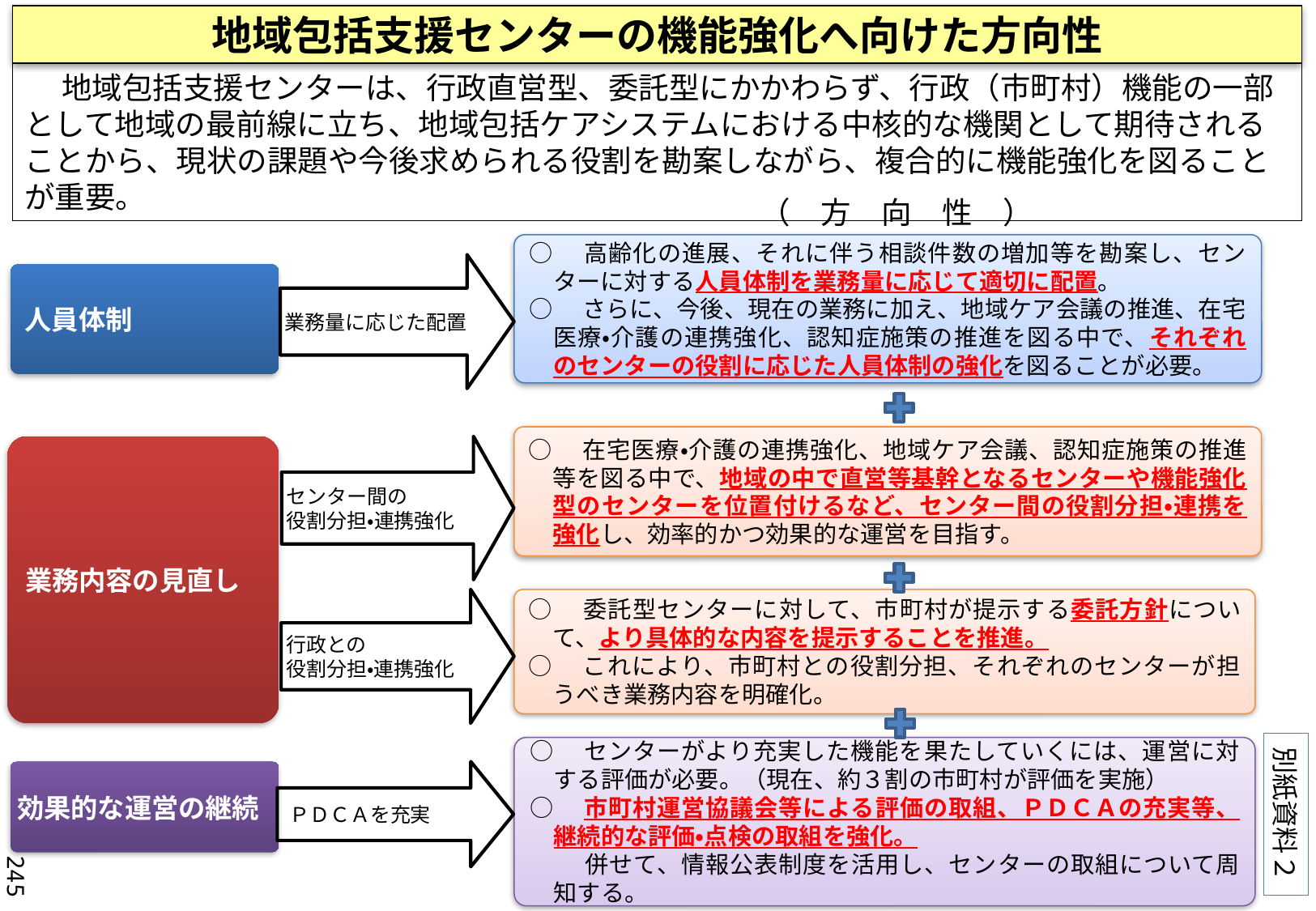

地域包括支援センターの機能強化へ向けた方向性
　 地域包括支援センターは、行政直営型、委託型にかかわらず、行政（市町村）機能の一部として地域の最前線に立ち、地域包括ケアシステムにおける中核的な機関として期待されることから、現状の課題や今後求められる役割を勘案しながら、複合的に機能強化を図ることが重要。
（　方　向　性　）
○　高齢化の進展、それに伴う相談件数の増加等を勘案し、センターに対する人員体制を業務量に応じて適切に配置。
○　さらに、今後、現在の業務に加え、地域ケア会議の推進、在宅医療・介護の連携強化、認知症施策の推進を図る中で、それぞれのセンターの役割に応じた人員体制の強化を図ることが必要。
業務量に応じた配置
人員体制

○　在宅医療・介護の連携強化、地域ケア会議、認知症施策の推進等を図る中で、地域の中で直営等基幹となるセンターや機能強化型のセンターを位置付けるなど、センター間の役割分担・連携を強化し、効率的かつ効果的な運営を目指す。
業務内容の見直し
センター間の
役割分担・連携強化

行政との
役割分担・連携強化
○　委託型センターに対して、市町村が提示する委託方針について、より具体的な内容を提示することを推進。
○　これにより、市町村との役割分担、それぞれのセンターが担うべき業務内容を明確化。

○　センターがより充実した機能を果たしていくには、運営に対する評価が必要。（現在、約３割の市町村が評価を実施）
○　市町村運営協議会等による評価の取組、ＰＤＣＡの充実等、継続的な評価・点検の取組を強化。
        併せて、情報公表制度を活用し、センターの取組について周知する。
効果的な運営の継続
ＰＤＣＡを充実
別紙資料２
245